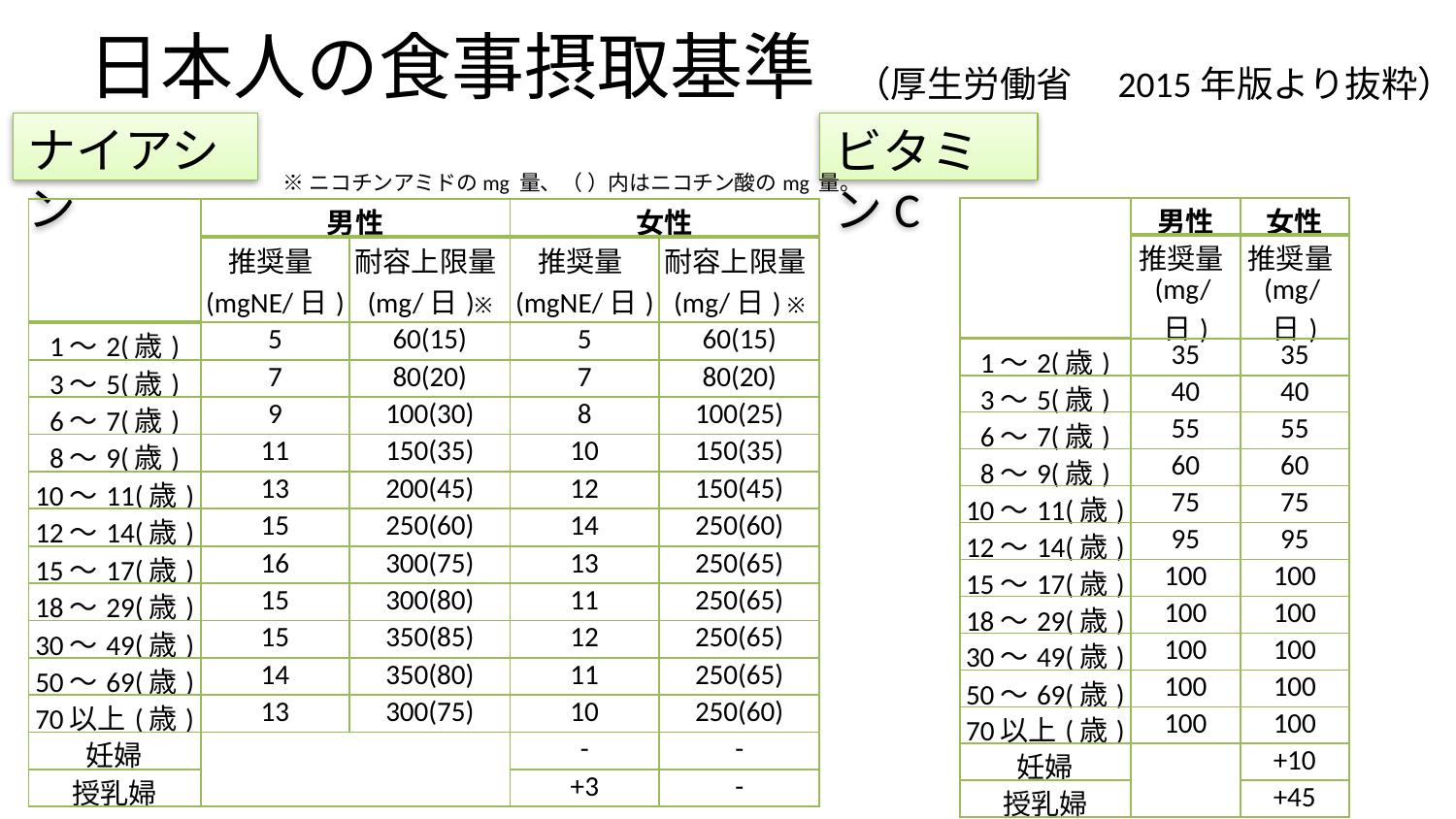

# 日本人の食事摂取基準
（厚生労働省　2015年版より抜粋）
ナイアシン
ビタミンC
※ニコチンアミドのmg 量、（ ）内はニコチン酸のmg 量。
|  | 男性 | 女性 |
| --- | --- | --- |
|  | 推奨量(mg/日) | 推奨量(mg/日) |
| 1～2(歳) | 35 | 35 |
| 3～5(歳) | 40 | 40 |
| 6～7(歳) | 55 | 55 |
| 8～9(歳) | 60 | 60 |
| 10～11(歳) | 75 | 75 |
| 12～14(歳) | 95 | 95 |
| 15～17(歳) | 100 | 100 |
| 18～29(歳) | 100 | 100 |
| 30～49(歳) | 100 | 100 |
| 50～69(歳) | 100 | 100 |
| 70以上(歳) | 100 | 100 |
| 妊婦 |  | +10 |
| 授乳婦 |  | +45 |
|  | 男性 |  | 女性 |  |
| --- | --- | --- | --- | --- |
|  | 推奨量(mgNE/日) | 耐容上限量(mg/日)※ | 推奨量(mgNE/日) | 耐容上限量(mg/日) ※ |
| 1～2(歳) | 5 | 60(15) | 5 | 60(15) |
| 3～5(歳) | 7 | 80(20) | 7 | 80(20) |
| 6～7(歳) | 9 | 100(30) | 8 | 100(25) |
| 8～9(歳) | 11 | 150(35) | 10 | 150(35) |
| 10～11(歳) | 13 | 200(45) | 12 | 150(45) |
| 12～14(歳) | 15 | 250(60) | 14 | 250(60) |
| 15～17(歳) | 16 | 300(75) | 13 | 250(65) |
| 18～29(歳) | 15 | 300(80) | 11 | 250(65) |
| 30～49(歳) | 15 | 350(85) | 12 | 250(65) |
| 50～69(歳) | 14 | 350(80) | 11 | 250(65) |
| 70以上(歳) | 13 | 300(75) | 10 | 250(60) |
| 妊婦 |  |  | - | - |
| 授乳婦 |  |  | +3 | - |